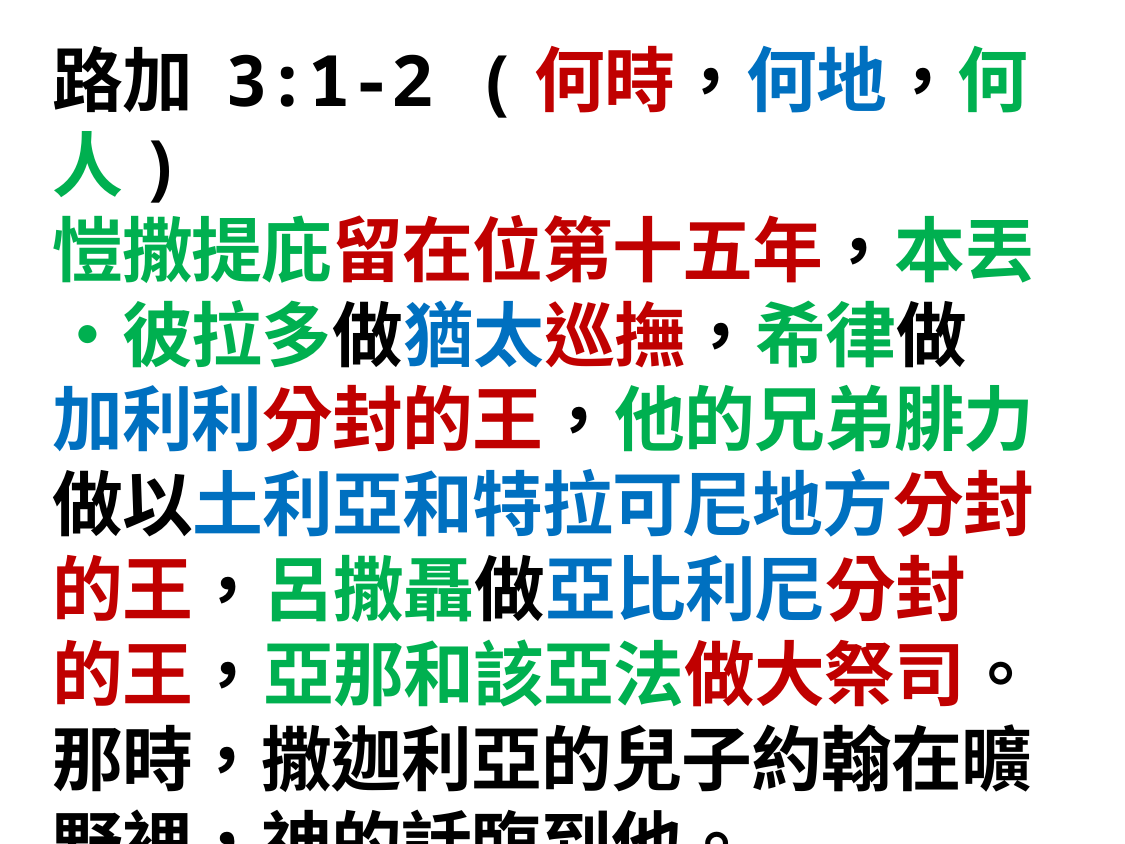

路加 3:1-2 (何時，何地，何人)
愷撒提庇留在位第十五年，本丟‧彼拉多做猶太巡撫，希律做加利利分封的王，他的兄弟腓力做以土利亞和特拉可尼地方分封的王，呂撒聶做亞比利尼分封的王，亞那和該亞法做大祭司。那時，撒迦利亞的兒子約翰在曠野裡，神的話臨到他。